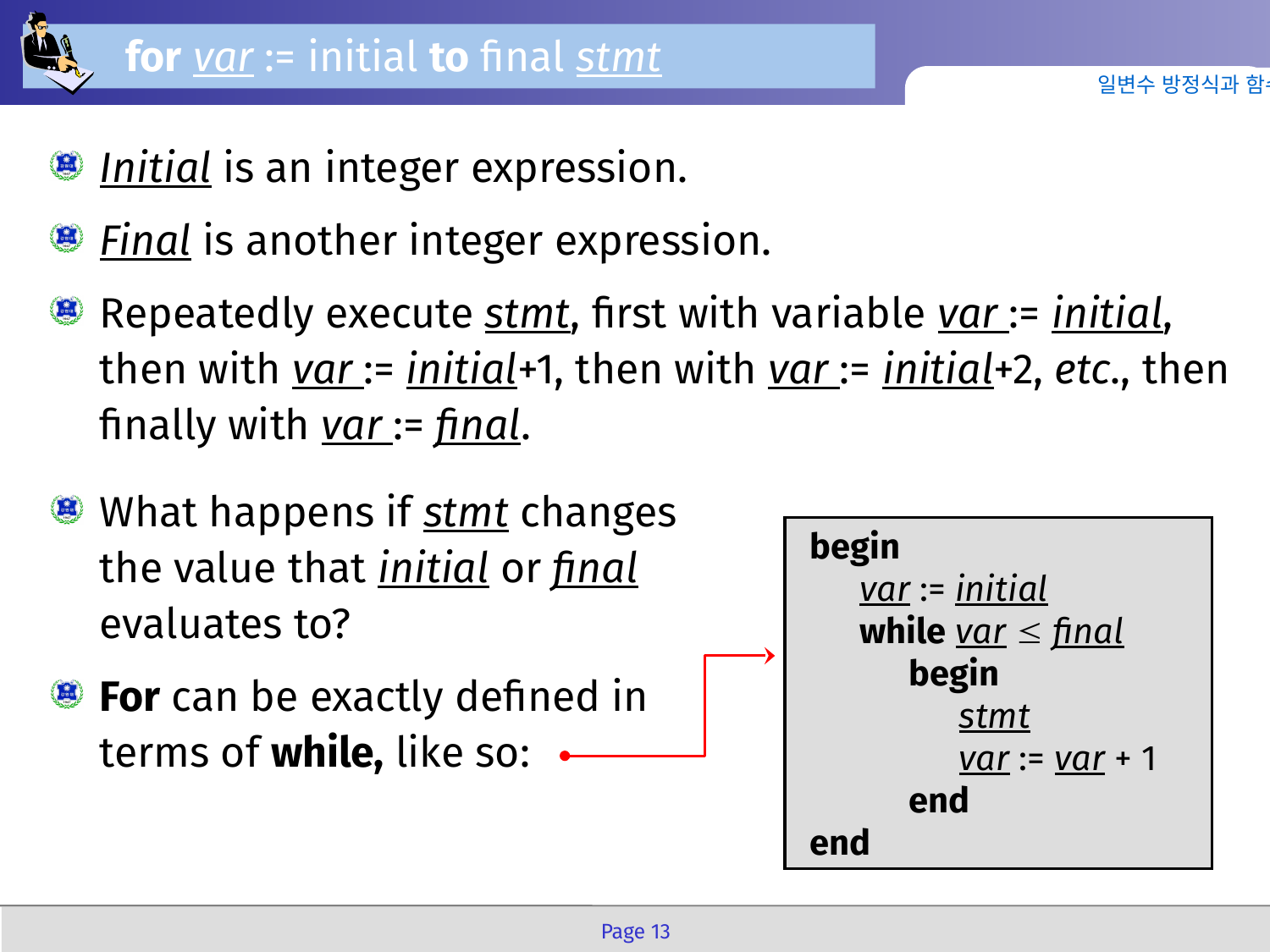

for var := initial to final stmt
일변수 방정식과 함수
Initial is an integer expression.
Final is another integer expression.
Repeatedly execute stmt, first with variable var := initial, then with var := initial+1, then with var := initial+2, etc., then finally with var := final.
What happens if stmt changes the value that initial or final evaluates to?
For can be exactly defined in terms of while, like so:
begin
	var := initial
	while var ≤ final
		begin
			stmt
			var := var + 1
		end
end

Page 13